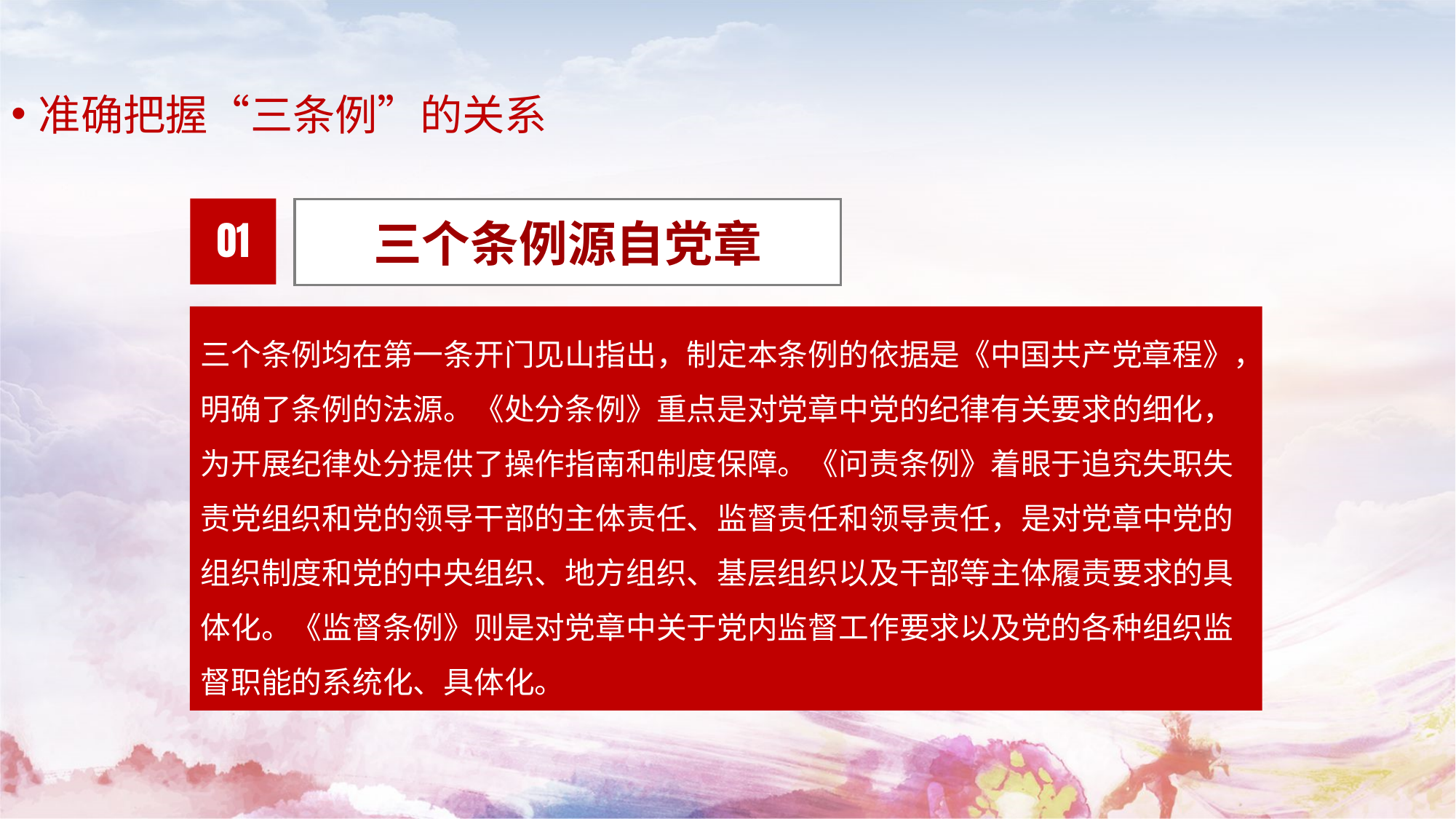

准确把握“三条例”的关系

01
三个条例源自党章
三个条例均在第一条开门见山指出，制定本条例的依据是《中国共产党章程》，明确了条例的法源。《处分条例》重点是对党章中党的纪律有关要求的细化，为开展纪律处分提供了操作指南和制度保障。《问责条例》着眼于追究失职失责党组织和党的领导干部的主体责任、监督责任和领导责任，是对党章中党的组织制度和党的中央组织、地方组织、基层组织以及干部等主体履责要求的具体化。《监督条例》则是对党章中关于党内监督工作要求以及党的各种组织监督职能的系统化、具体化。